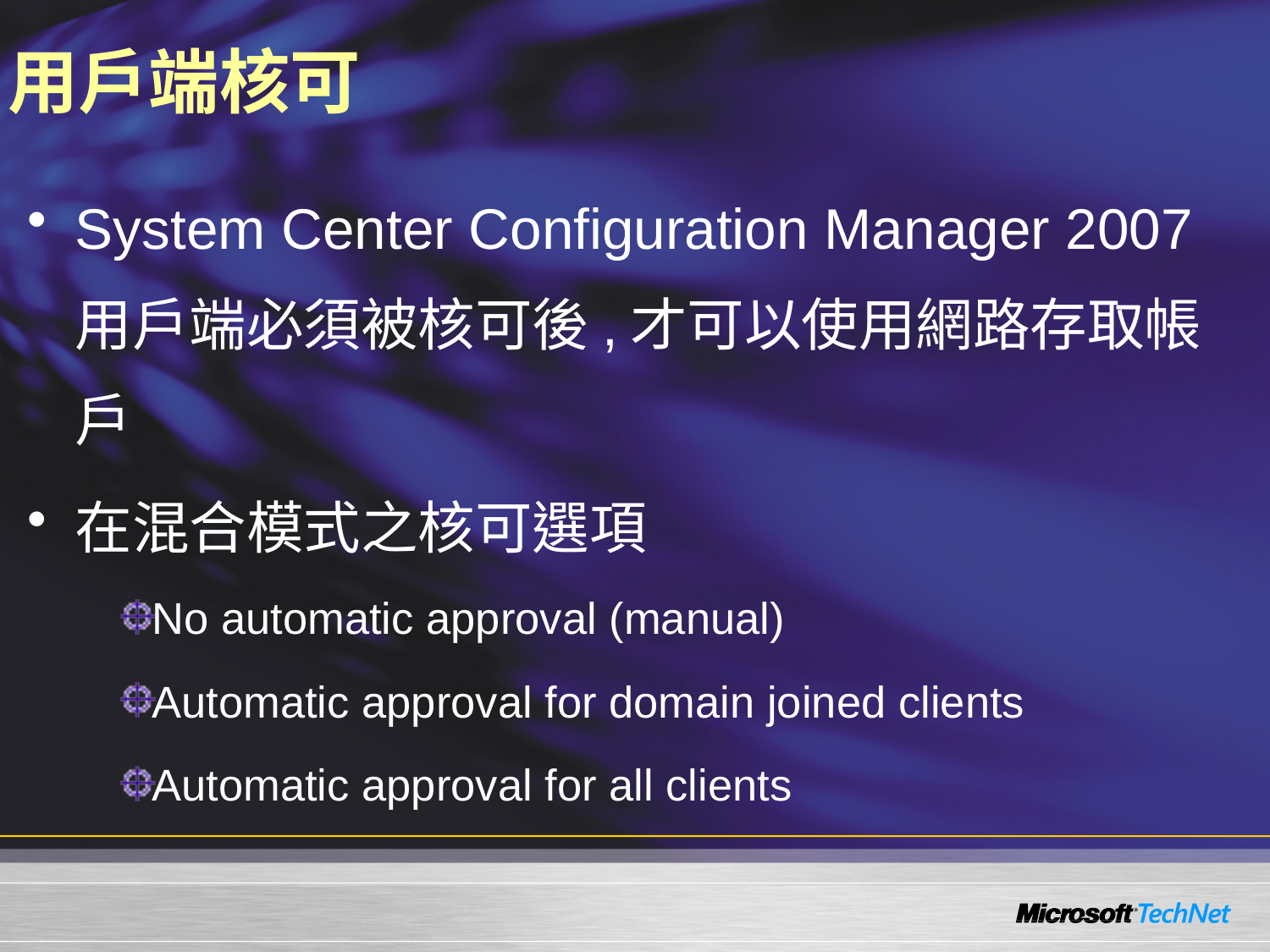

# 用戶端核可
System Center Configuration Manager 2007 用戶端必須被核可後,才可以使用網路存取帳戶
在混合模式之核可選項
No automatic approval (manual)
Automatic approval for domain joined clients
Automatic approval for all clients